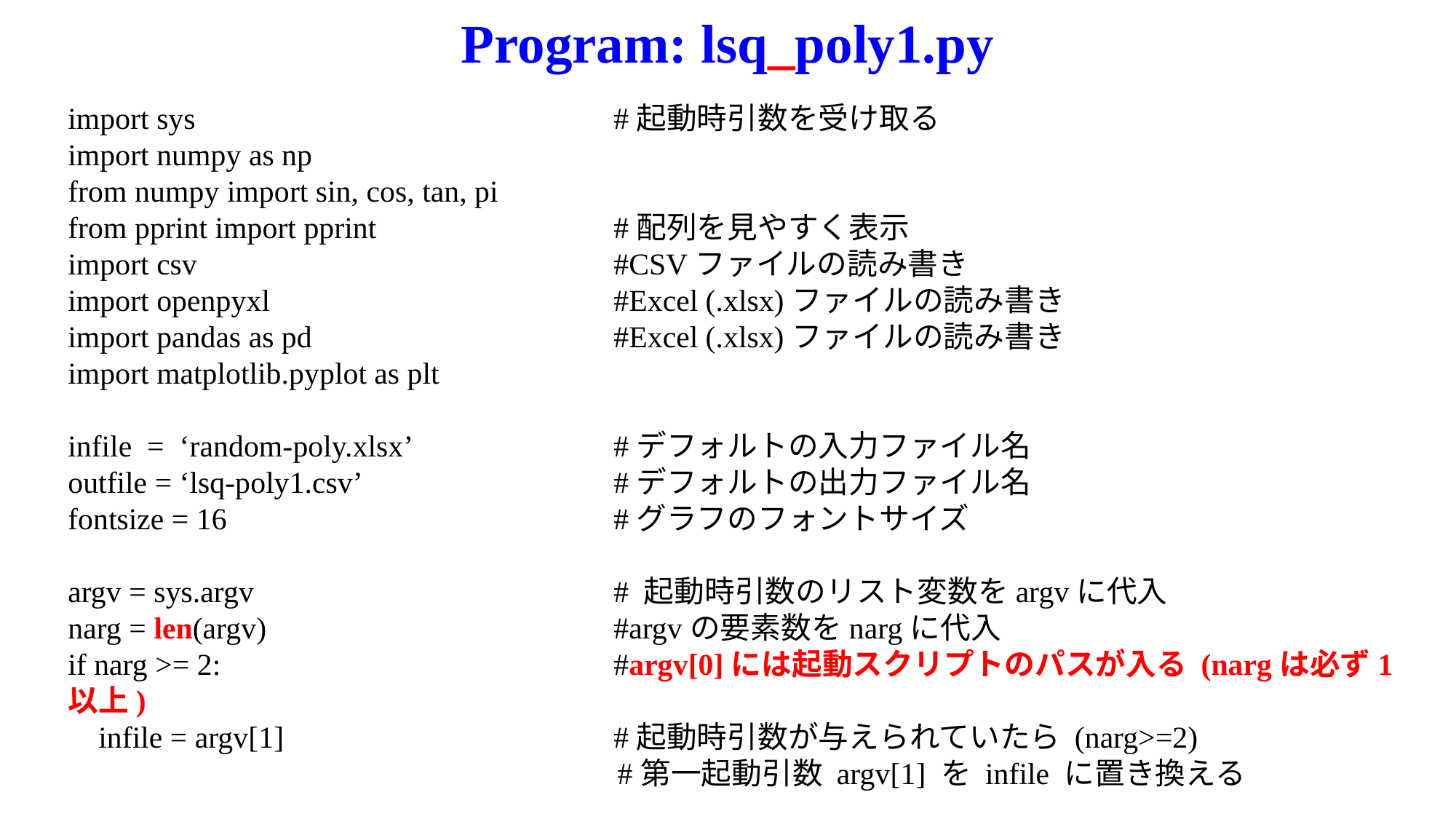

Program: lsq_poly1.py
import sys				#起動時引数を受け取る
import numpy as np
from numpy import sin, cos, tan, pi
from pprint import pprint			#配列を見やすく表示
import csv				#CSVファイルの読み書き
import openpyxl				#Excel (.xlsx)ファイルの読み書き
import pandas as pd			#Excel (.xlsx)ファイルの読み書き
import matplotlib.pyplot as plt

infile  =  ‘random-poly.xlsx’		#デフォルトの入力ファイル名
outfile = ‘lsq-poly1.csv’			#デフォルトの出力ファイル名
fontsize = 16				#グラフのフォントサイズ

argv = sys.argv				# 起動時引数のリスト変数をargvに代入
narg = len(argv) 				#argvの要素数をnargに代入
if narg >= 2:				#argv[0]には起動スクリプトのパスが入る (nargは必ず1以上)
    infile = argv[1]				#起動時引数が与えられていたら (narg>=2)
                                                                        #第一起動引数 argv[1] を infile に置き換える